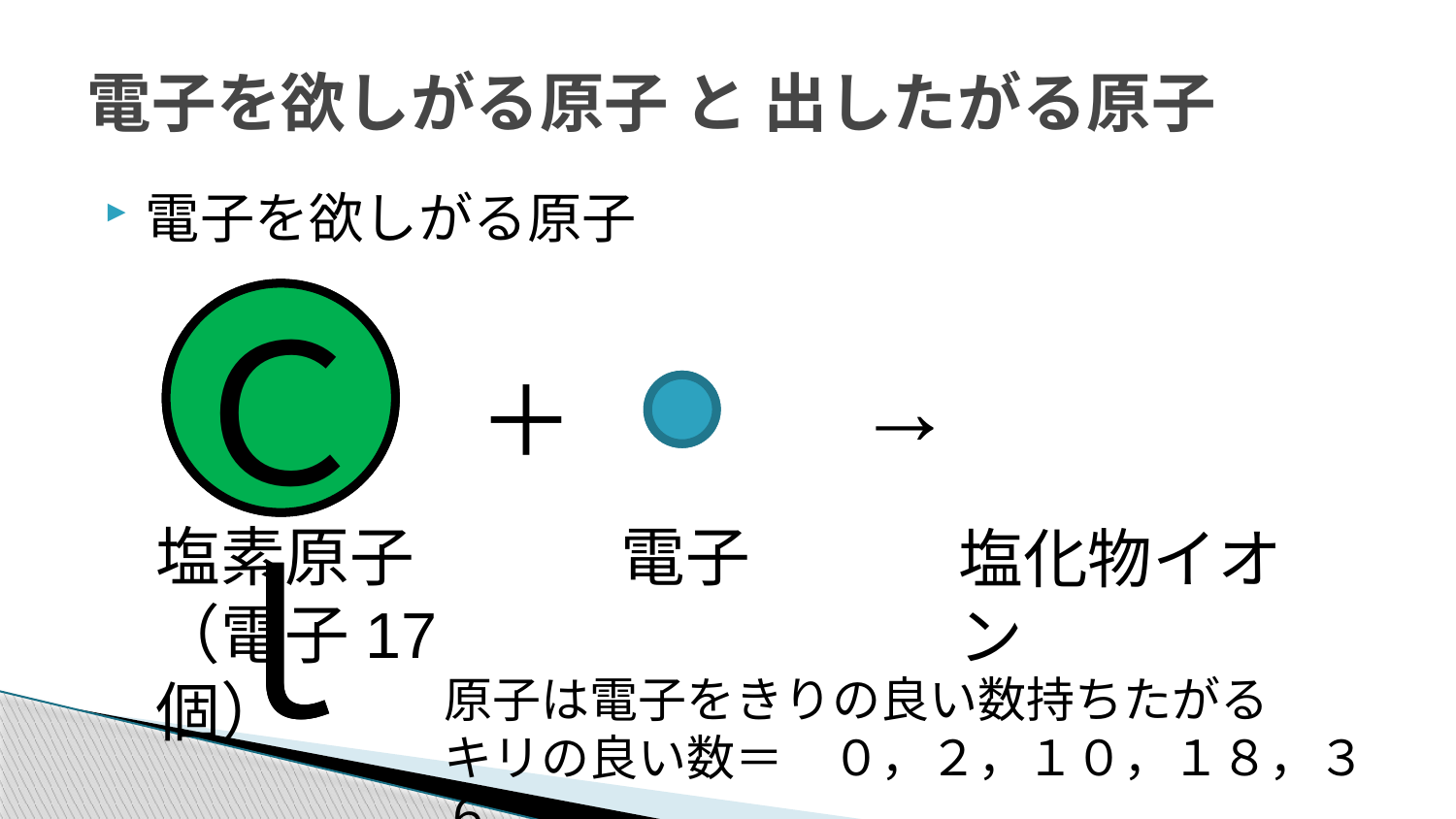

# 電子を欲しがる原子 と 出したがる原子
電子を欲しがる原子

Ｃｌ

Ｃｌ
→
＋

塩素原子
（電子17個）
電子
塩化物イオン
原子は電子をきりの良い数持ちたがる
キリの良い数＝　０，２，１０，１８，３６，・・・・